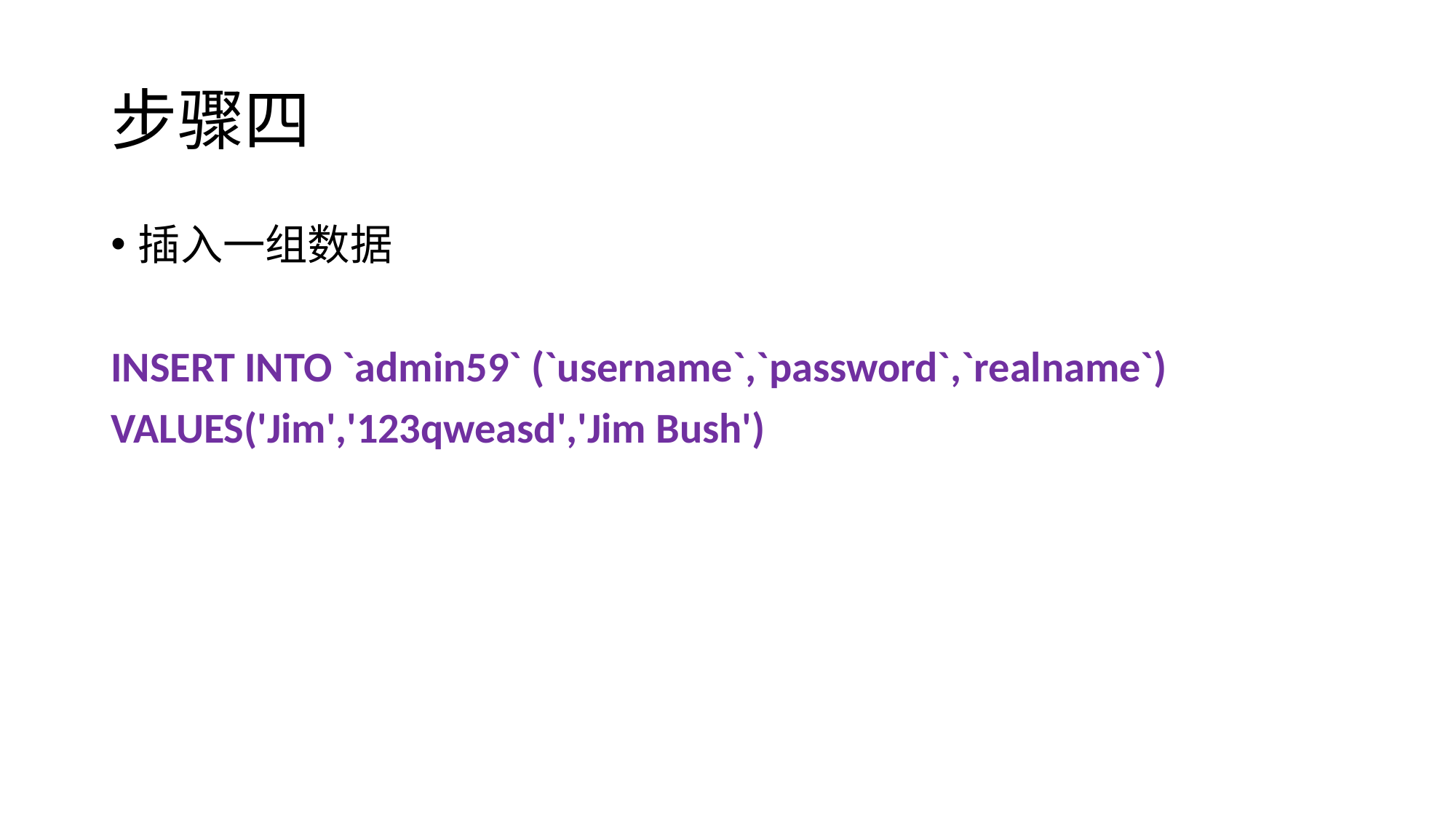

# 步骤四
插入一组数据

INSERT INTO `admin59` (`username`,`password`,`realname`)
VALUES('Jim','123qweasd','Jim Bush')